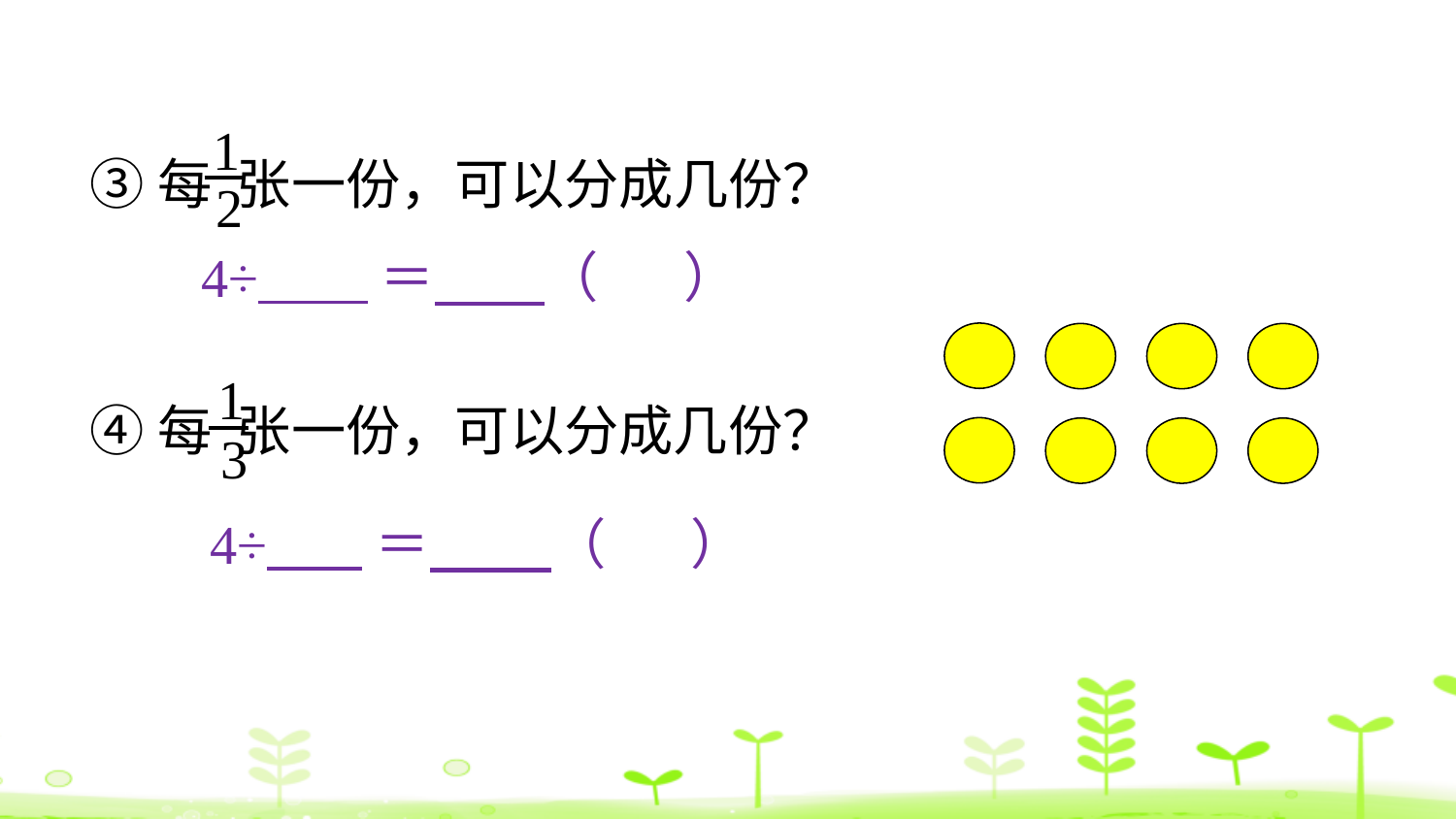

1
2
③每  张一份，可以分成几份？
4÷        ＝         （       ）

1
3
④每  张一份，可以分成几份？

4÷       ＝          （       ）